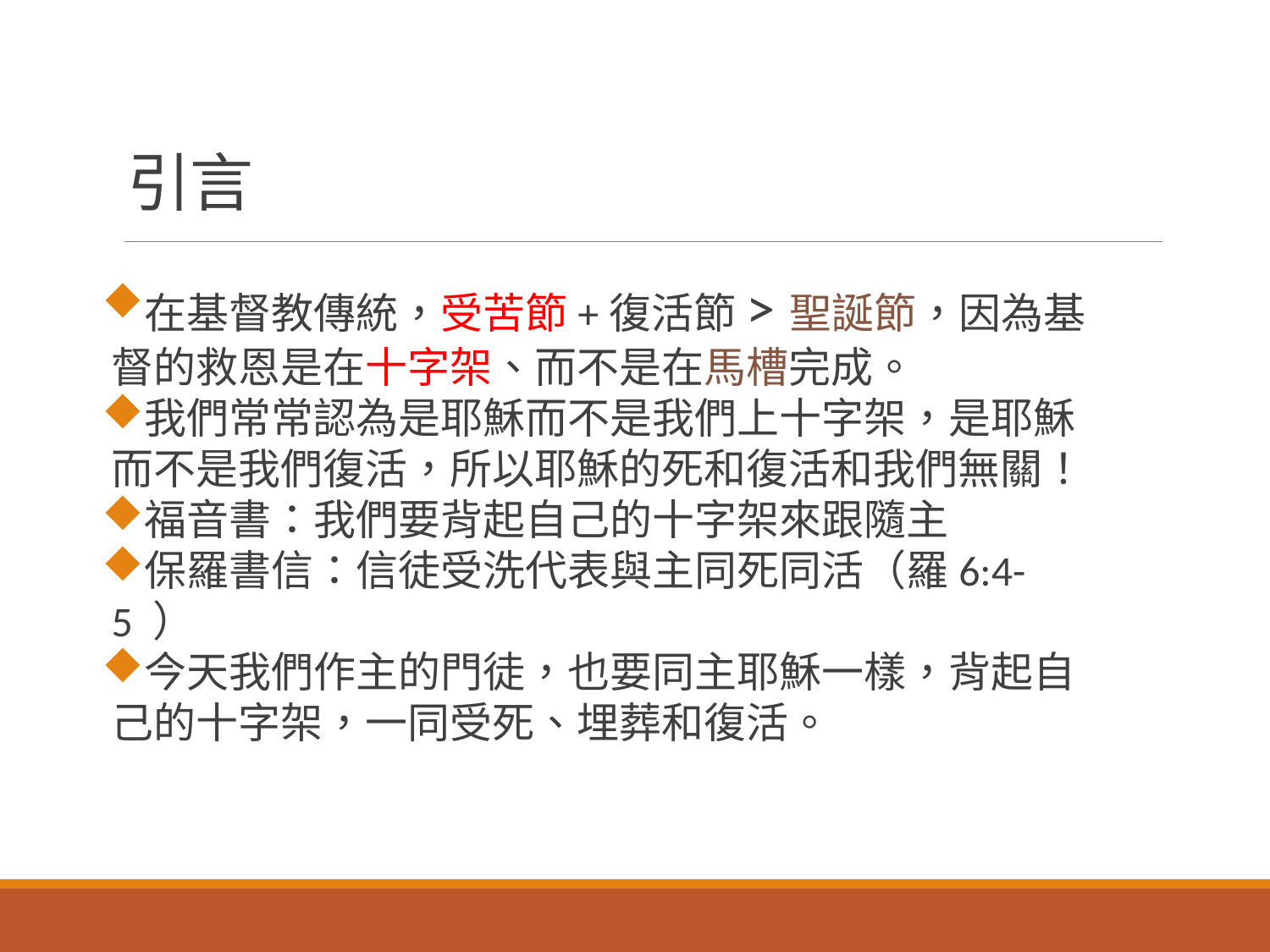

# 引言
在基督教傳統，受苦節+復活節>聖誕節，因為基督的救恩是在十字架、而不是在馬槽完成。
我們常常認為是耶穌而不是我們上十字架，是耶穌而不是我們復活，所以耶穌的死和復活和我們無關！
福音書：我們要背起自己的十字架來跟隨主
保羅書信：信徒受洗代表與主同死同活（羅6:4-5 ）
今天我們作主的門徒，也要同主耶穌一樣，背起自己的十字架，一同受死、埋葬和復活。